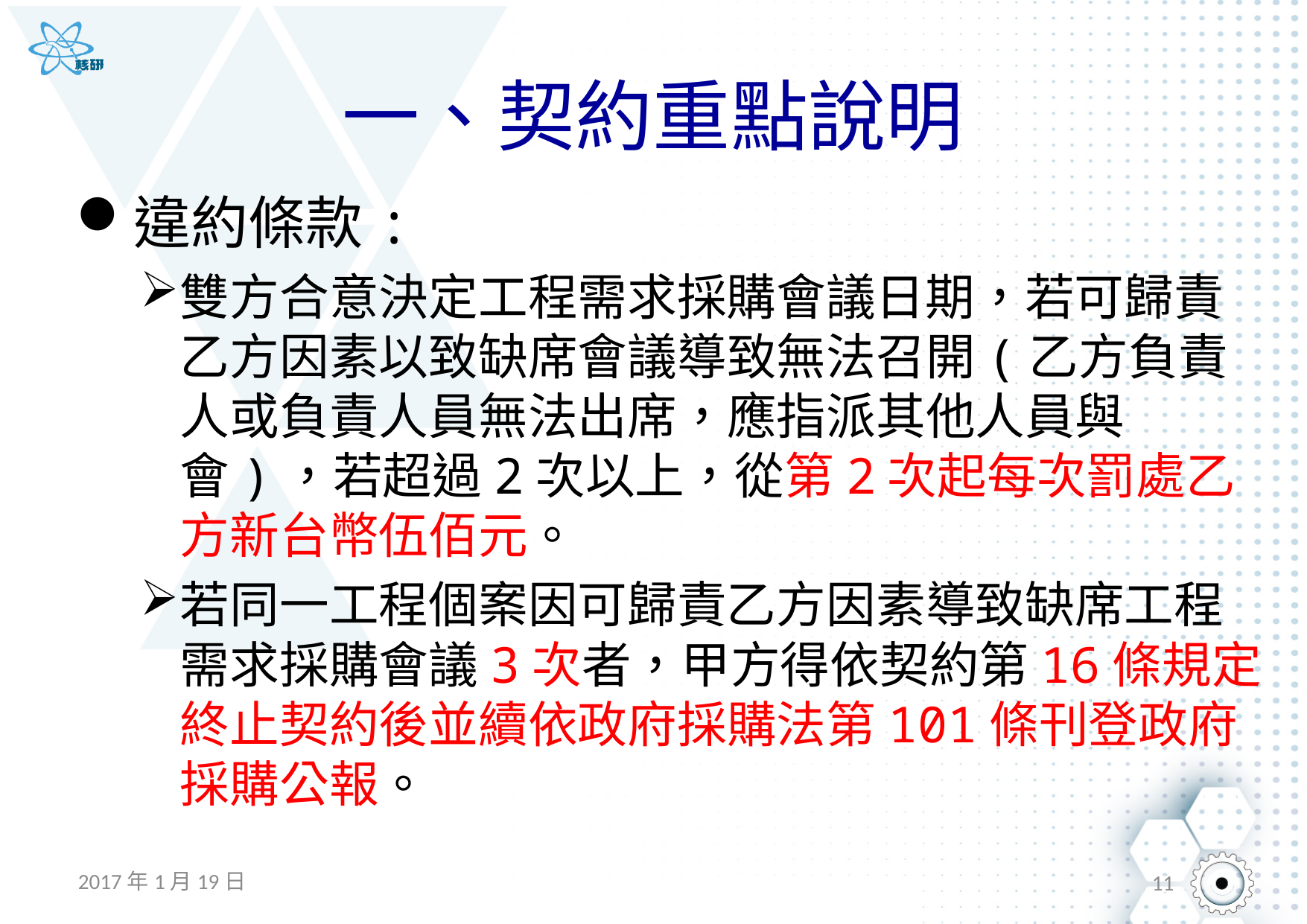

# 一、契約重點說明
違約條款:
雙方合意決定工程需求採購會議日期，若可歸責乙方因素以致缺席會議導致無法召開(乙方負責人或負責人員無法出席，應指派其他人員與會)，若超過2次以上，從第2次起每次罰處乙方新台幣伍佰元。
若同一工程個案因可歸責乙方因素導致缺席工程需求採購會議3次者，甲方得依契約第16條規定終止契約後並續依政府採購法第101條刊登政府採購公報。
2017年1月19日
11